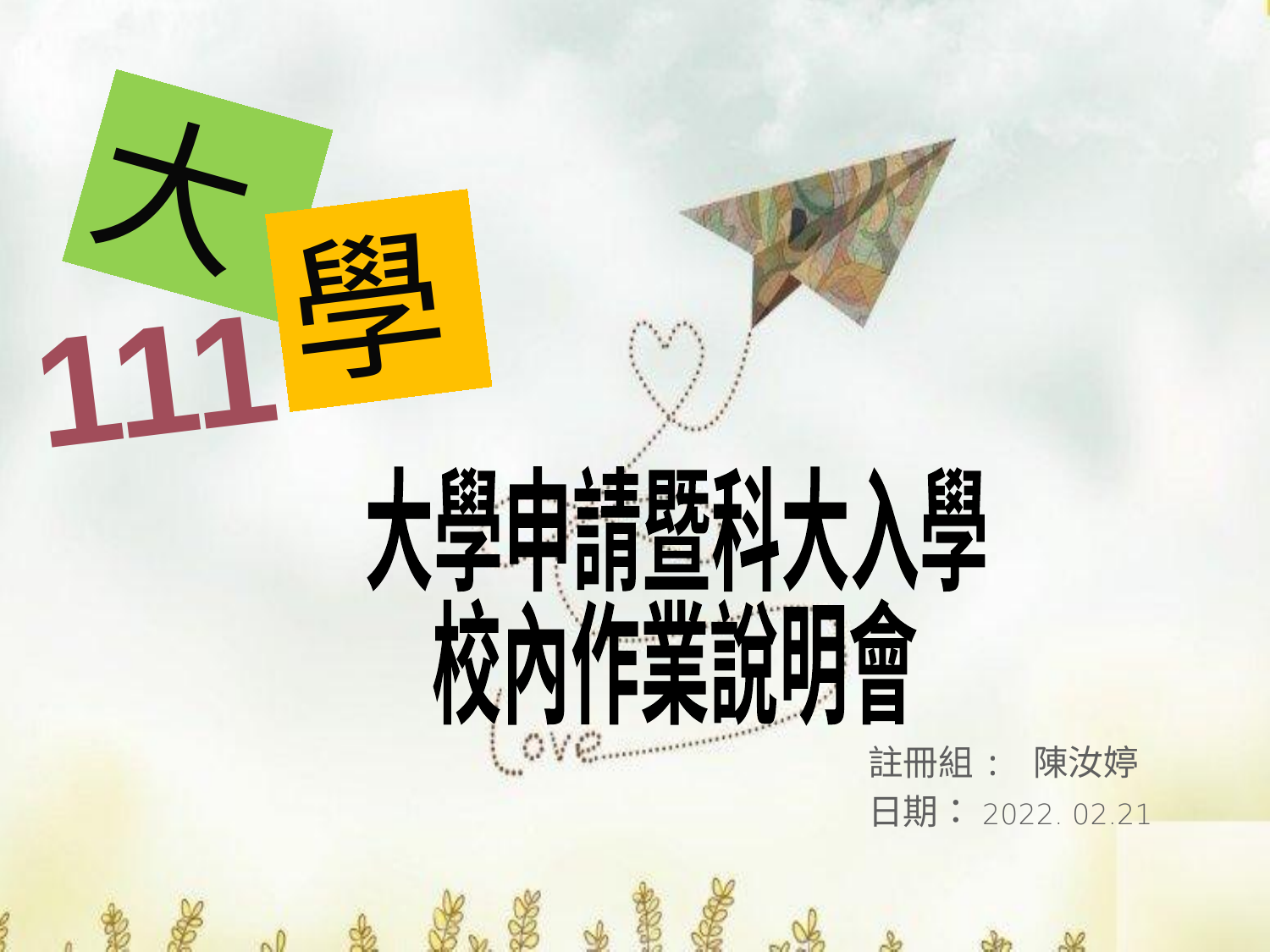

大
學
111

大學申請暨科大入學
校內作業說明會
註冊組: 陳汝婷
日期：2022. 02.21